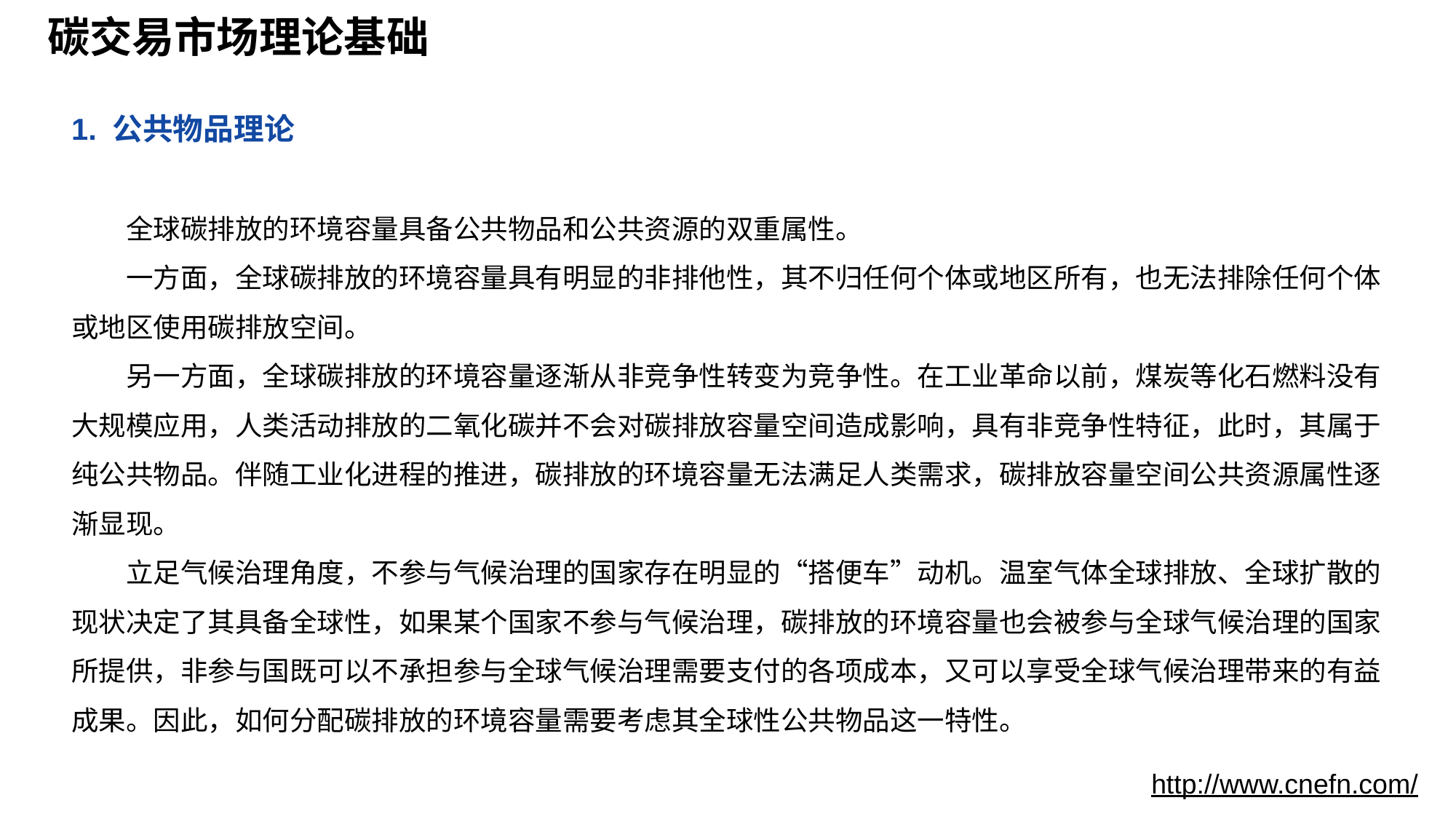

# 碳交易市场理论基础
1. 公共物品理论

全球碳排放的环境容量具备公共物品和公共资源的双重属性。
一方面，全球碳排放的环境容量具有明显的非排他性，其不归任何个体或地区所有，也无法排除任何个体或地区使用碳排放空间。
另一方面，全球碳排放的环境容量逐渐从非竞争性转变为竞争性。在工业革命以前，煤炭等化石燃料没有大规模应用，人类活动排放的二氧化碳并不会对碳排放容量空间造成影响，具有非竞争性特征，此时，其属于纯公共物品。伴随工业化进程的推进，碳排放的环境容量无法满足人类需求，碳排放容量空间公共资源属性逐渐显现。
立足气候治理角度，不参与气候治理的国家存在明显的“搭便车”动机。温室气体全球排放、全球扩散的现状决定了其具备全球性，如果某个国家不参与气候治理，碳排放的环境容量也会被参与全球气候治理的国家所提供，非参与国既可以不承担参与全球气候治理需要支付的各项成本，又可以享受全球气候治理带来的有益成果。因此，如何分配碳排放的环境容量需要考虑其全球性公共物品这一特性。